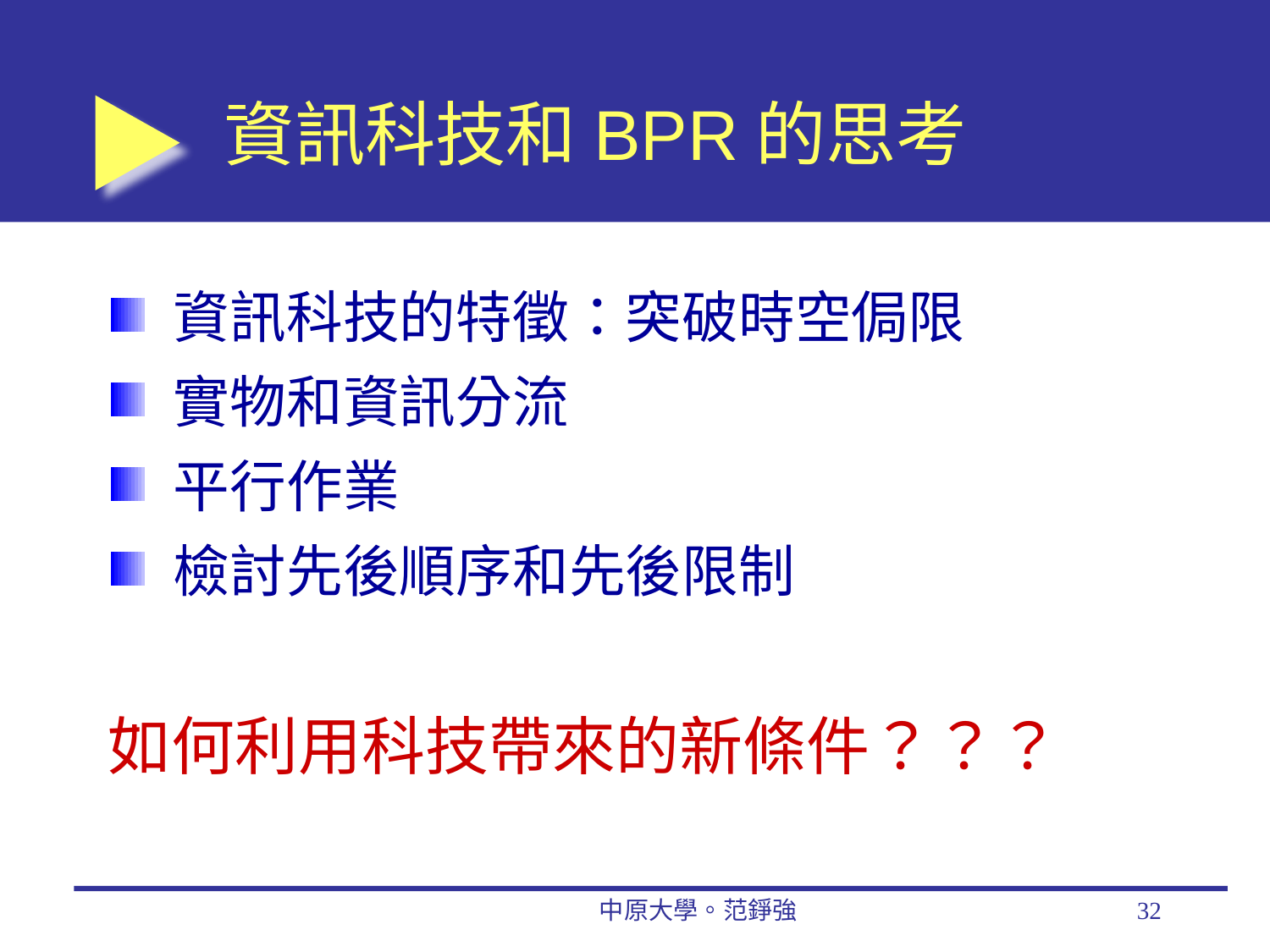

# 資訊科技和BPR的思考
資訊科技的特徵：突破時空侷限
實物和資訊分流
平行作業
檢討先後順序和先後限制

如何利用科技帶來的新條件？？？
中原大學。范錚強
32